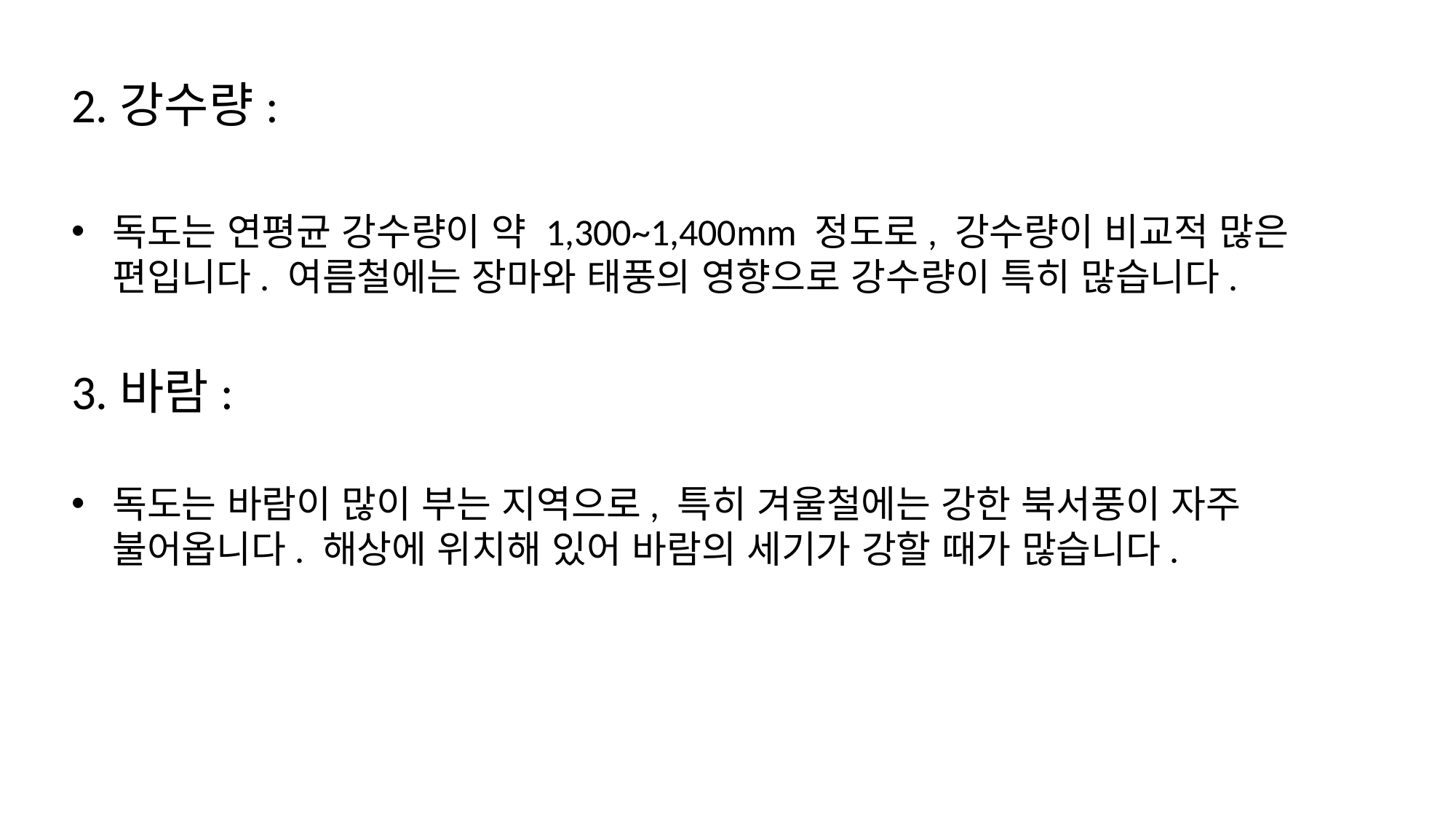

2.강수량:

독도는 연평균 강수량이 약 1,300~1,400mm 정도로, 강수량이 비교적 많은 편입니다. 여름철에는 장마와 태풍의 영향으로 강수량이 특히 많습니다.

3.바람:

독도는 바람이 많이 부는 지역으로, 특히 겨울철에는 강한 북서풍이 자주 불어옵니다. 해상에 위치해 있어 바람의 세기가 강할 때가 많습니다.